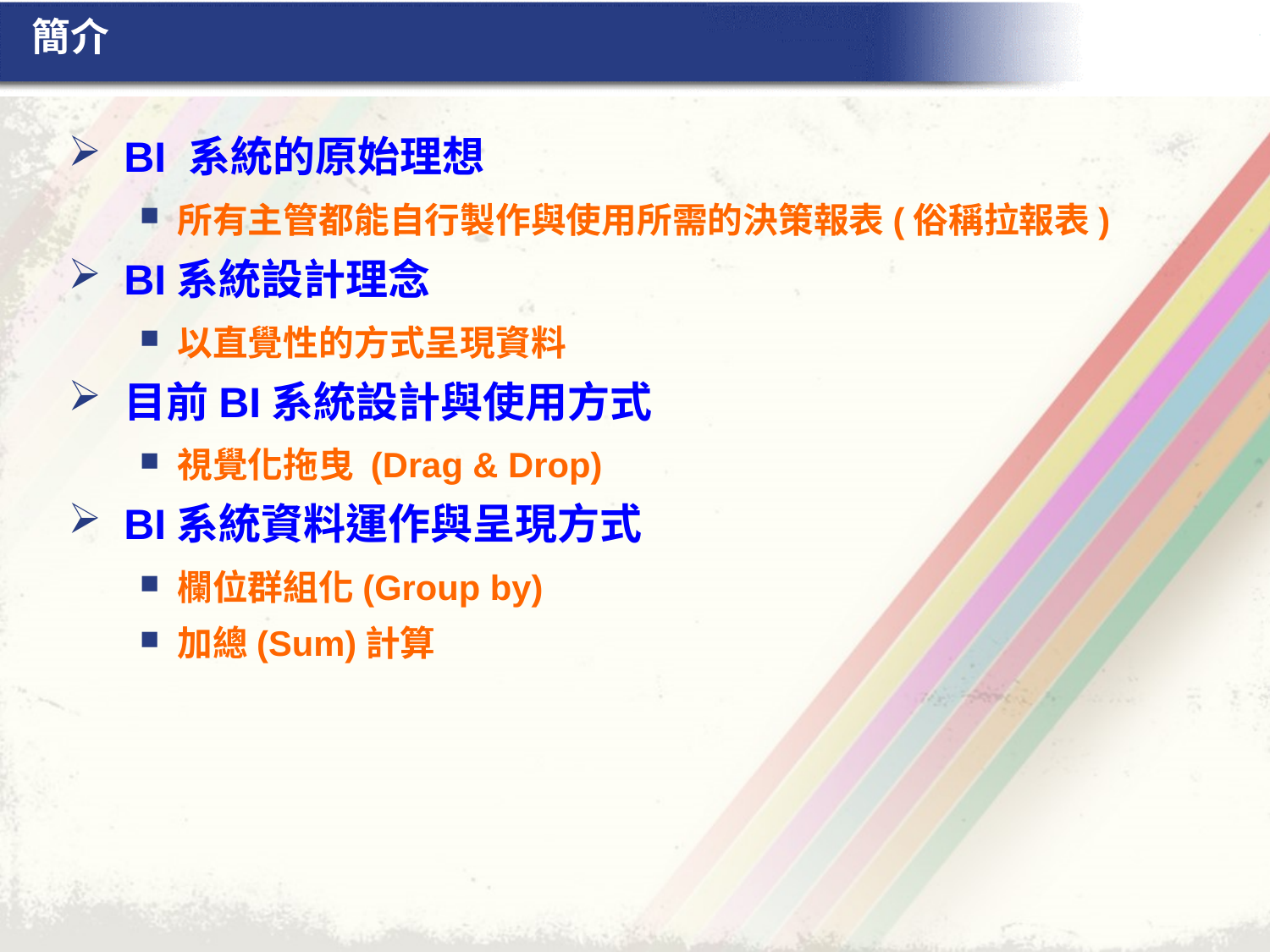

# 簡介
BI 系統的原始理想
所有主管都能自行製作與使用所需的決策報表(俗稱拉報表)
BI系統設計理念
以直覺性的方式呈現資料
目前BI系統設計與使用方式
視覺化拖曳 (Drag & Drop)
BI系統資料運作與呈現方式
欄位群組化(Group by)
加總(Sum)計算